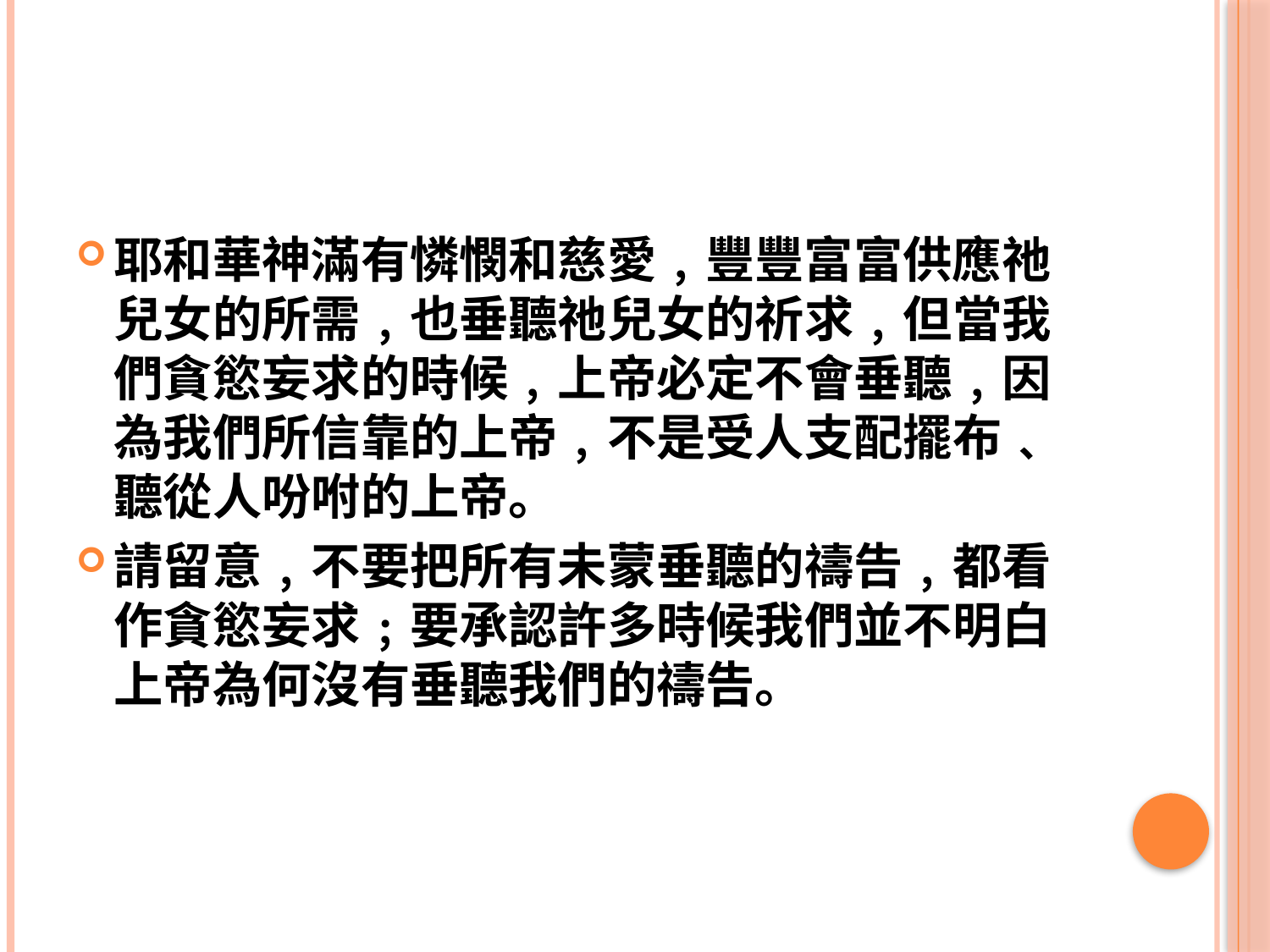

#
耶和華神滿有憐憫和慈愛﹐豐豐富富供應祂兒女的所需﹐也垂聽祂兒女的祈求﹐但當我們貪慾妄求的時候﹐上帝必定不會垂聽﹐因為我們所信靠的上帝﹐不是受人支配擺布﹑聽從人吩咐的上帝。
請留意﹐不要把所有未蒙垂聽的禱告﹐都看作貪慾妄求﹔要承認許多時候我們並不明白上帝為何沒有垂聽我們的禱告。